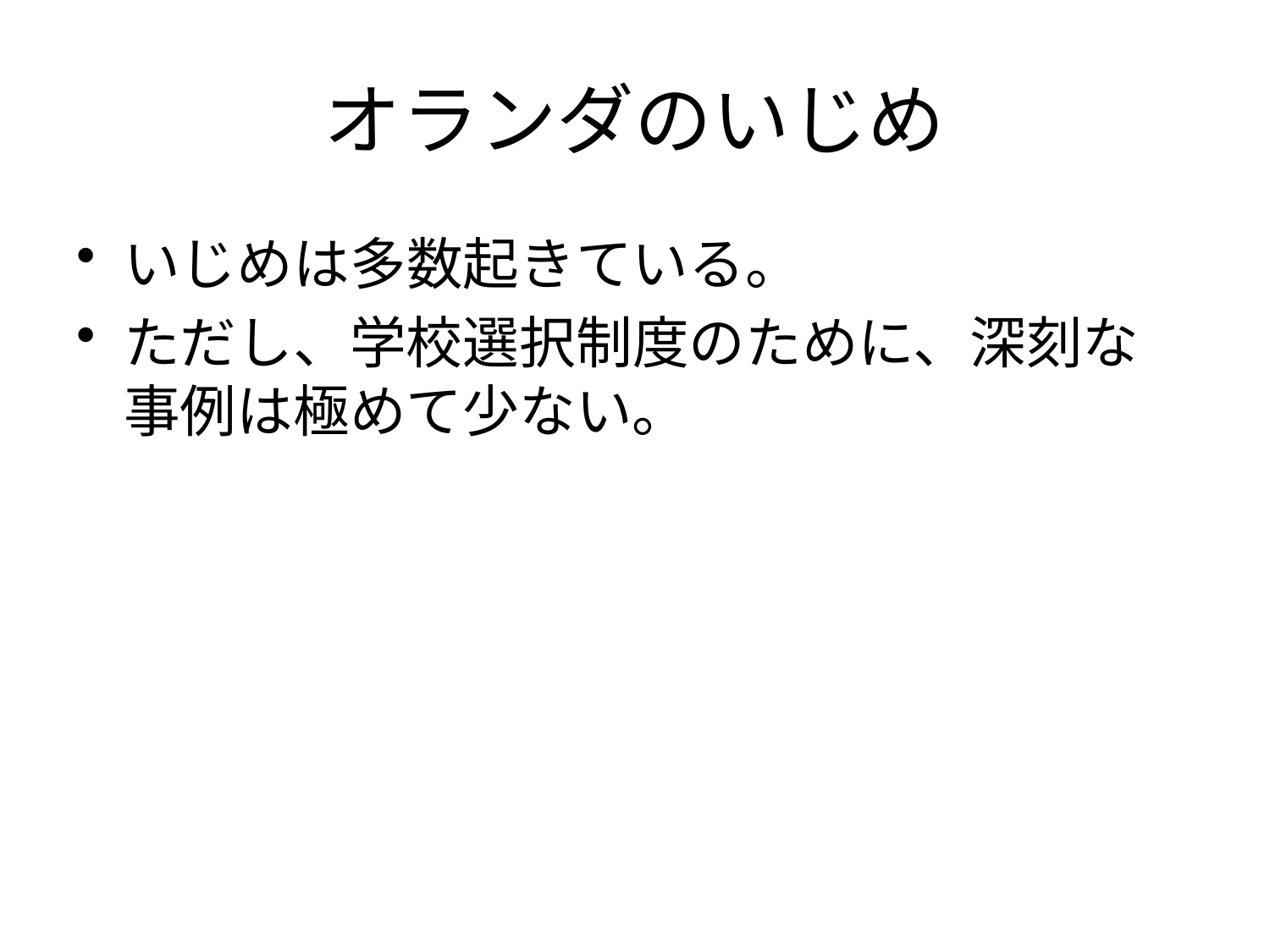

# オランダのいじめ
いじめは多数起きている。
ただし、学校選択制度のために、深刻な事例は極めて少ない。